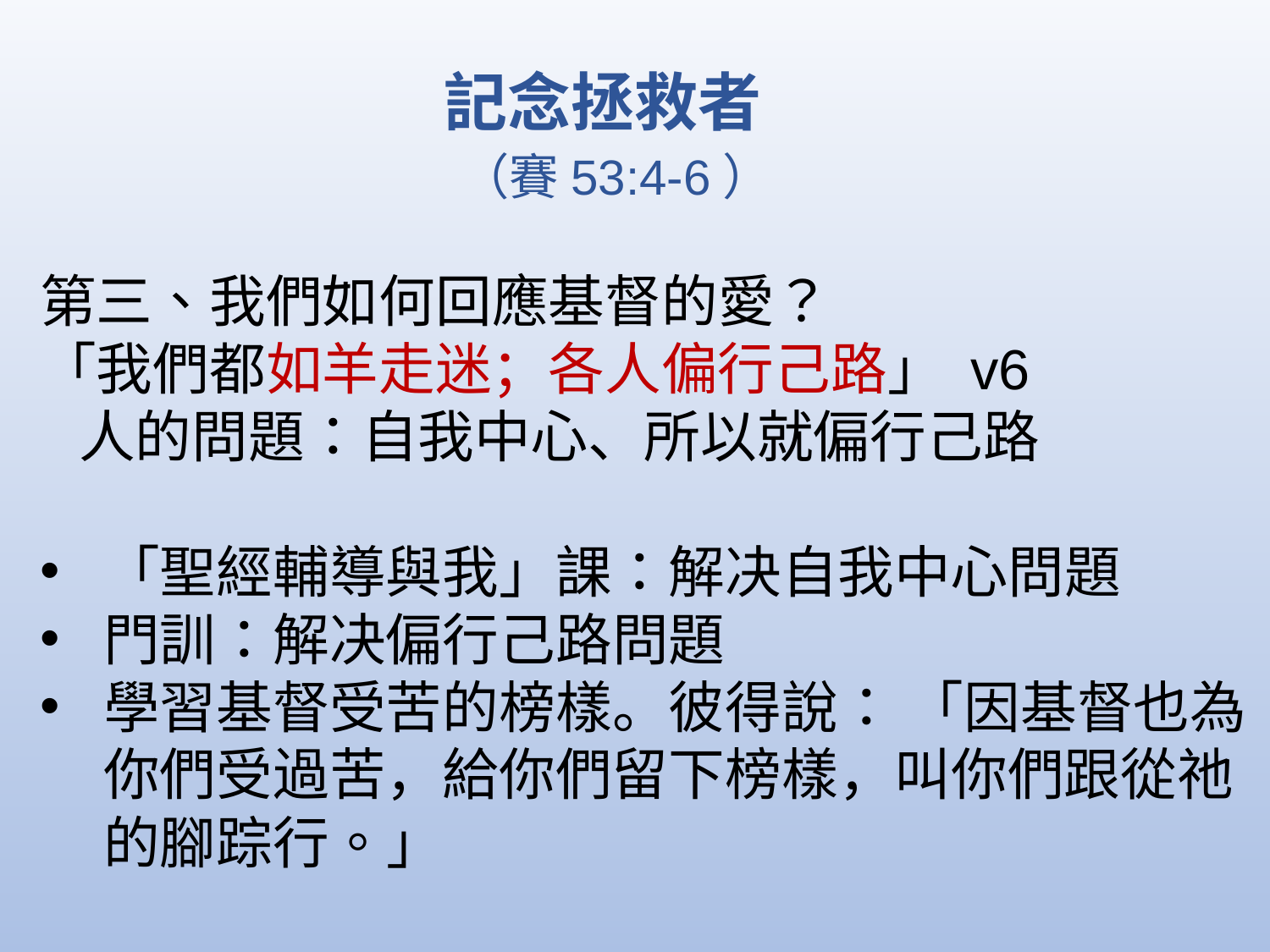

記念拯救者
			  （賽53:4-6）

第三、我們如何回應基督的愛？
「我們都如羊走迷；各人偏行己路」 v6
  人的問題：自我中心、所以就偏行己路

「聖經輔導與我」課：解决自我中心問題
門訓：解决偏行己路問題
學習基督受苦的榜樣。彼得說： 「因基督也為你們受過苦，給你們留下榜樣，叫你們跟從祂的腳踪行。」